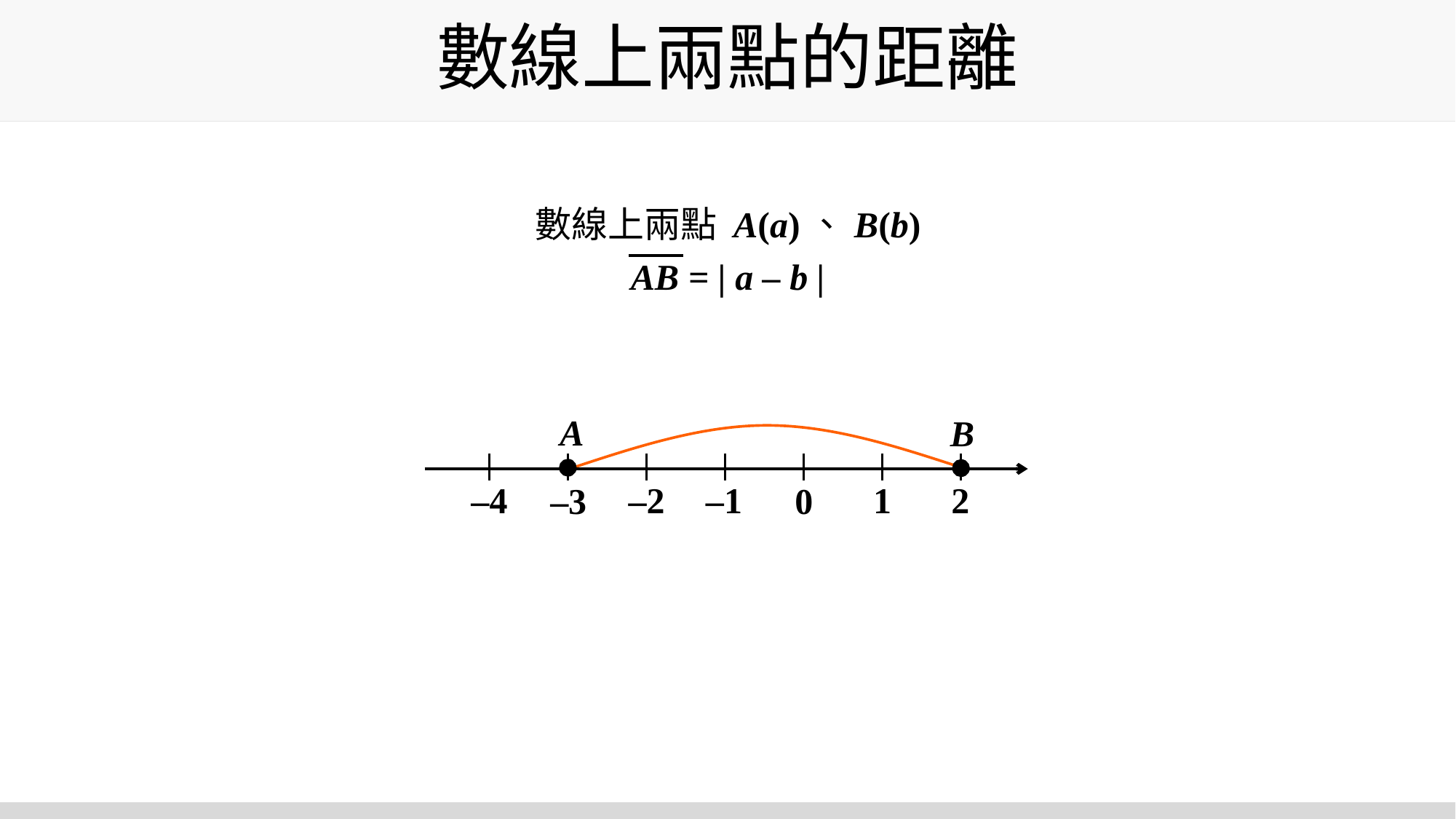

# 數線上兩點的距離
數線上兩點 A(a)、B(b)
AB = | a – b |
A
B

2
–4
–2
–1
1
–3
0